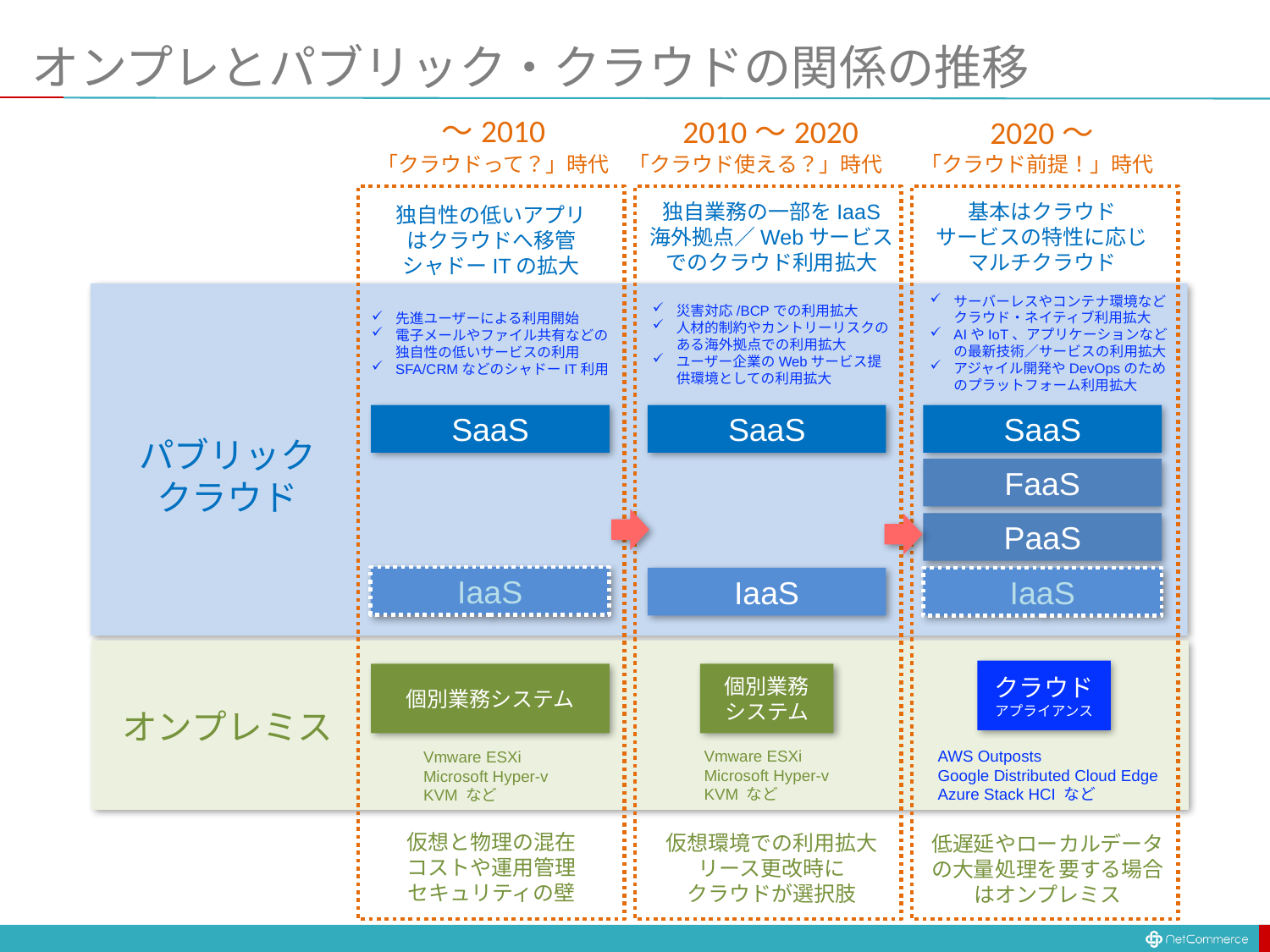

# オンプレとパブリック・クラウドの関係の推移
〜2010
2010〜2020
2020〜
「クラウド前提！」時代
「クラウドって？」時代
「クラウド使える？」時代

独自業務の一部をIaaS
海外拠点／Webサービス
でのクラウド利用拡大
基本はクラウド
サービスの特性に応じ
マルチクラウド
独自性の低いアプリ
はクラウドへ移管
シャドーITの拡大

サーバーレスやコンテナ環境などクラウド・ネイティブ利用拡大
AIやIoT、アプリケーションなどの最新技術／サービスの利用拡大
アジャイル開発やDevOpsのためのプラットフォーム利用拡大
災害対応/BCPでの利用拡大
人材的制約やカントリーリスクのある海外拠点での利用拡大
ユーザー企業のWebサービス提供環境としての利用拡大
先進ユーザーによる利用開始
電子メールやファイル共有などの独自性の低いサービスの利用
SFA/CRMなどのシャドーIT利用
SaaS
SaaS
SaaS
パブリック
クラウド
FaaS

PaaS

IaaS
IaaS
IaaS

クラウド
アプライアンス
個別業務システム
個別業務
システム
オンプレミス
Vmware ESXi
Microsoft Hyper-v
KVM など
AWS Outposts
Google Distributed Cloud Edge
Azure Stack HCI など
Vmware ESXi
Microsoft Hyper-v
KVM など
仮想と物理の混在
コストや運用管理
セキュリティの壁
仮想環境での利用拡大
リース更改時に
クラウドが選択肢
低遅延やローカルデータ
の大量処理を要する場合
はオンプレミス